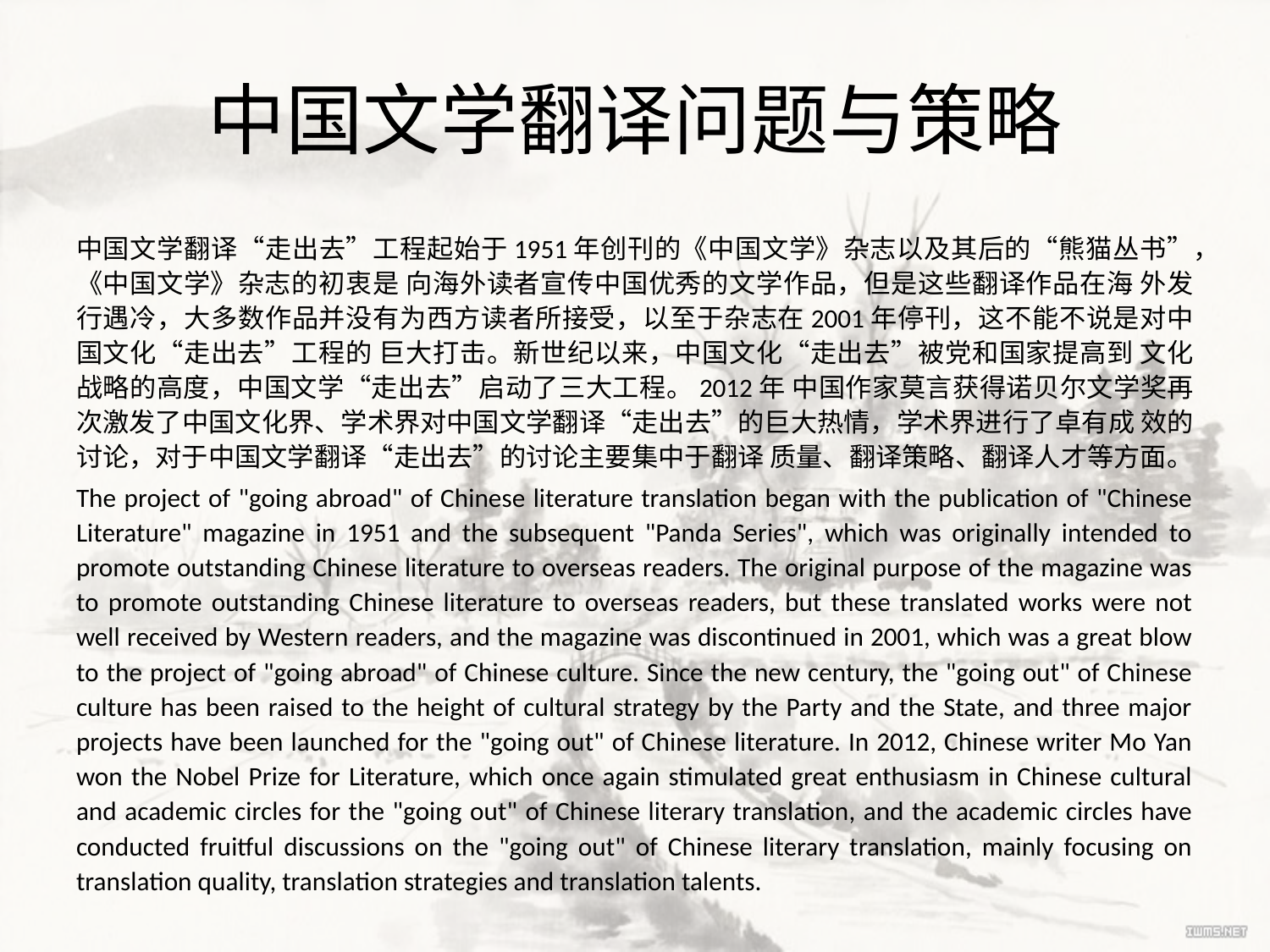

# 中国文学翻译问题与策略
中国文学翻译“走出去”工程起始于1951年创刊的《中国文学》杂志以及其后的“熊猫丛书”，《中国文学》杂志的初衷是 向海外读者宣传中国优秀的文学作品，但是这些翻译作品在海 外发行遇冷，大多数作品并没有为西方读者所接受，以至于杂志在2001年停刊，这不能不说是对中国文化“走出去”工程的 巨大打击。新世纪以来，中国文化“走出去”被党和国家提高到 文化战略的高度，中国文学“走出去”启动了三大工程。2012年 中国作家莫言获得诺贝尔文学奖再次激发了中国文化界、学术界对中国文学翻译“走出去”的巨大热情，学术界进行了卓有成 效的讨论，对于中国文学翻译“走出去”的讨论主要集中于翻译 质量、翻译策略、翻译人才等方面。
The project of "going abroad" of Chinese literature translation began with the publication of "Chinese Literature" magazine in 1951 and the subsequent "Panda Series", which was originally intended to promote outstanding Chinese literature to overseas readers. The original purpose of the magazine was to promote outstanding Chinese literature to overseas readers, but these translated works were not well received by Western readers, and the magazine was discontinued in 2001, which was a great blow to the project of "going abroad" of Chinese culture. Since the new century, the "going out" of Chinese culture has been raised to the height of cultural strategy by the Party and the State, and three major projects have been launched for the "going out" of Chinese literature. In 2012, Chinese writer Mo Yan won the Nobel Prize for Literature, which once again stimulated great enthusiasm in Chinese cultural and academic circles for the "going out" of Chinese literary translation, and the academic circles have conducted fruitful discussions on the "going out" of Chinese literary translation, mainly focusing on translation quality, translation strategies and translation talents.